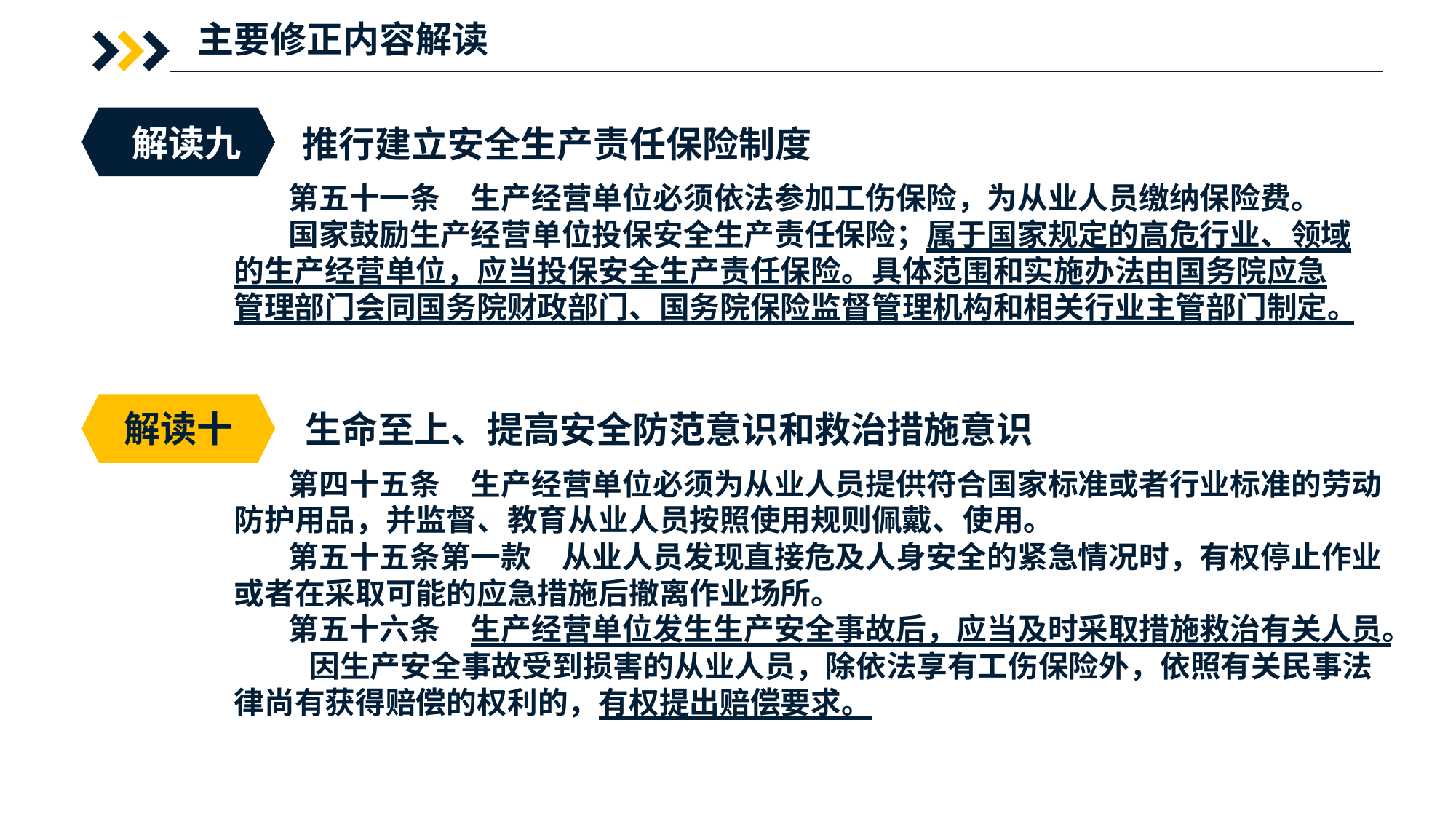

主要修正内容解读

解读九
推行建立安全生产责任保险制度
第五十一条　生产经营单位必须依法参加工伤保险，为从业人员缴纳保险费。
国家鼓励生产经营单位投保安全生产责任保险；属于国家规定的高危行业、领域的生产经营单位，应当投保安全生产责任保险。具体范围和实施办法由国务院应急管理部门会同国务院财政部门、国务院保险监督管理机构和相关行业主管部门制定。

解读十
生命至上、提高安全防范意识和救治措施意识
第四十五条　生产经营单位必须为从业人员提供符合国家标准或者行业标准的劳动防护用品，并监督、教育从业人员按照使用规则佩戴、使用。
第五十五条第一款　从业人员发现直接危及人身安全的紧急情况时，有权停止作业或者在采取可能的应急措施后撤离作业场所。
第五十六条　生产经营单位发生生产安全事故后，应当及时采取措施救治有关人员。
  因生产安全事故受到损害的从业人员，除依法享有工伤保险外，依照有关民事法律尚有获得赔偿的权利的，有权提出赔偿要求。